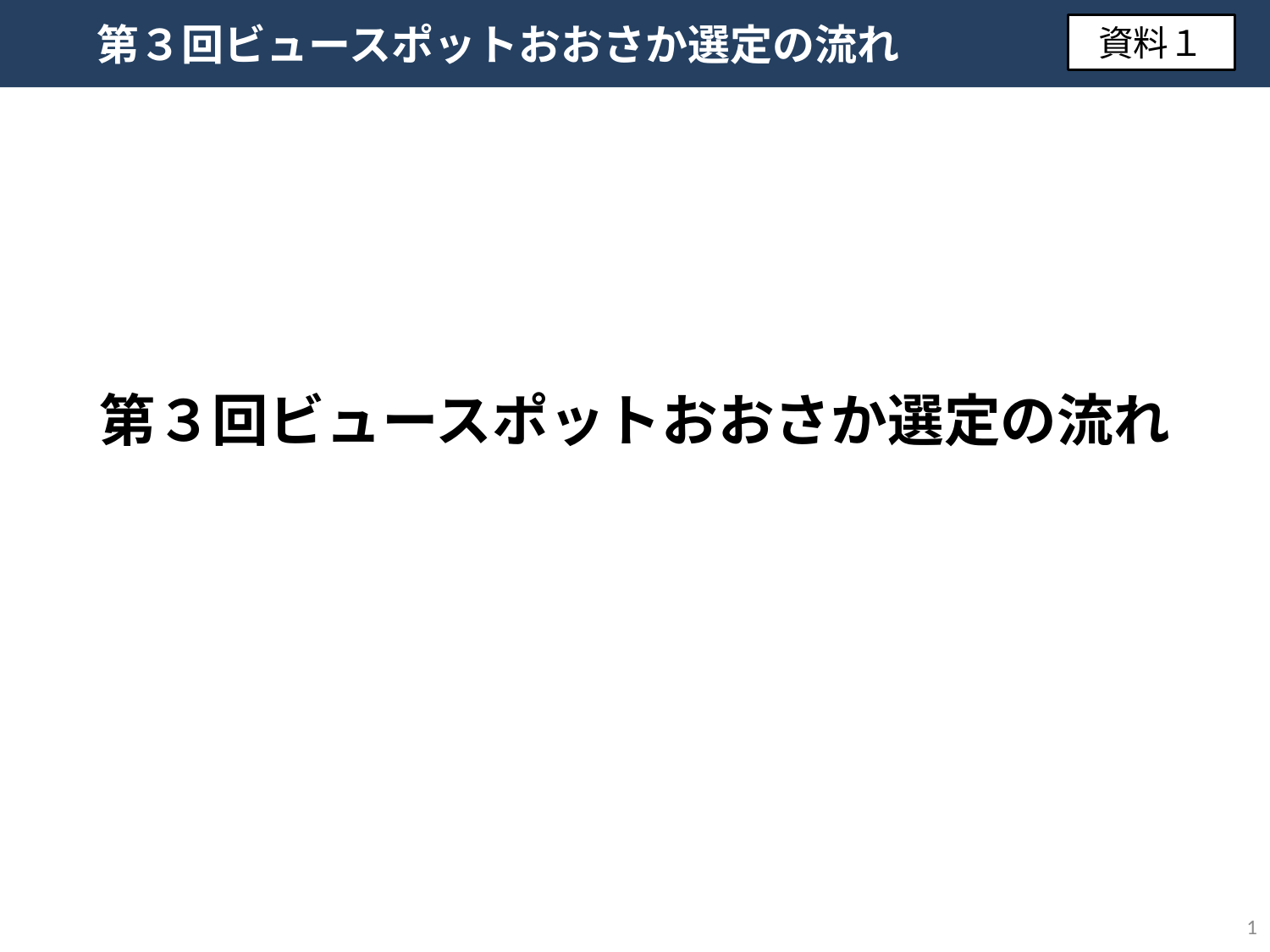

第３回ビュースポットおおさか選定の流れ
資料１
第３回ビュースポットおおさか選定の流れ
1